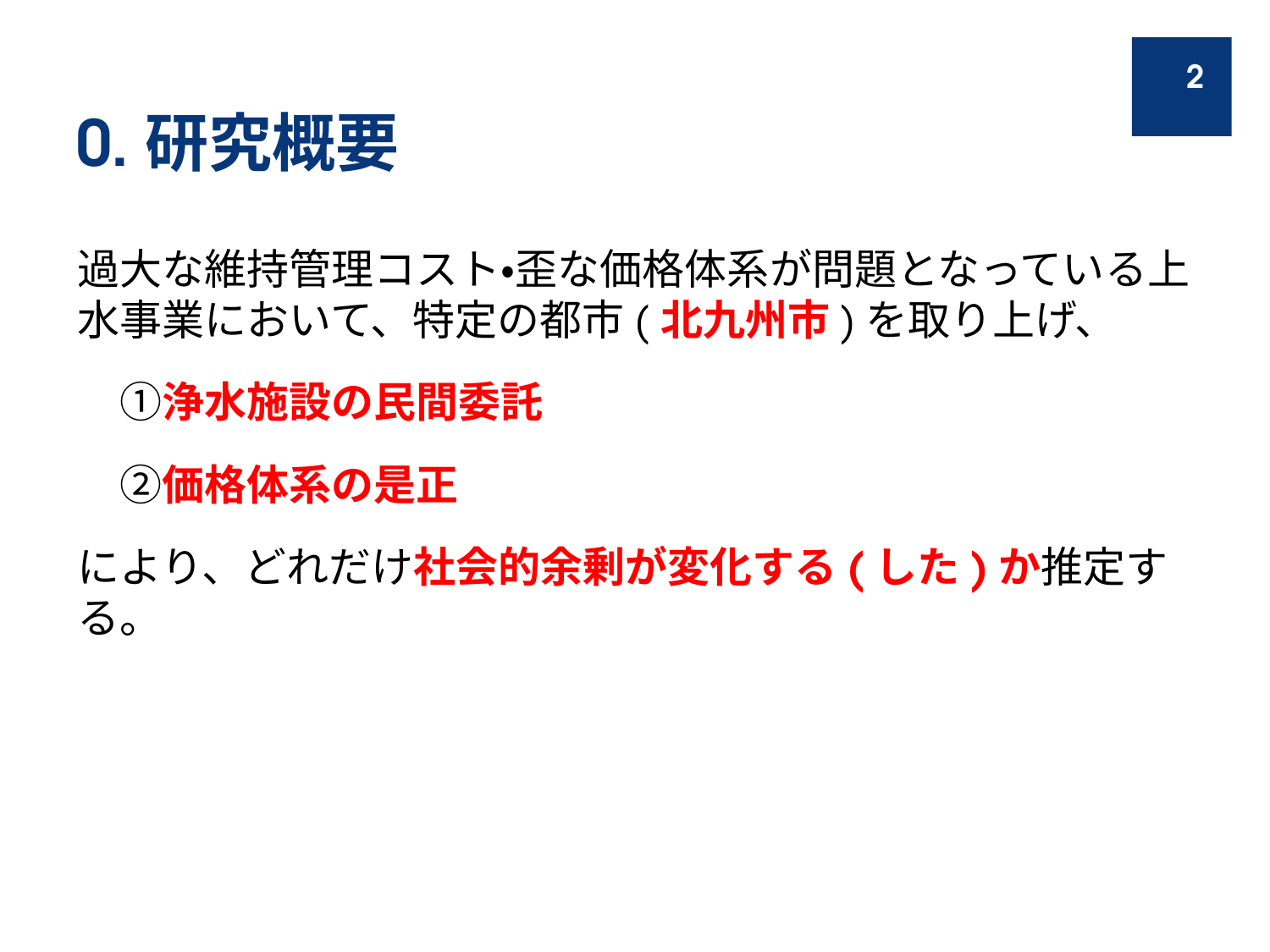

2
# 0.研究概要
過大な維持管理コスト・歪な価格体系が問題となっている上水事業において、特定の都市(北九州市)を取り上げ、
　①浄水施設の民間委託
　②価格体系の是正
により、どれだけ社会的余剰が変化する(した)か推定する。